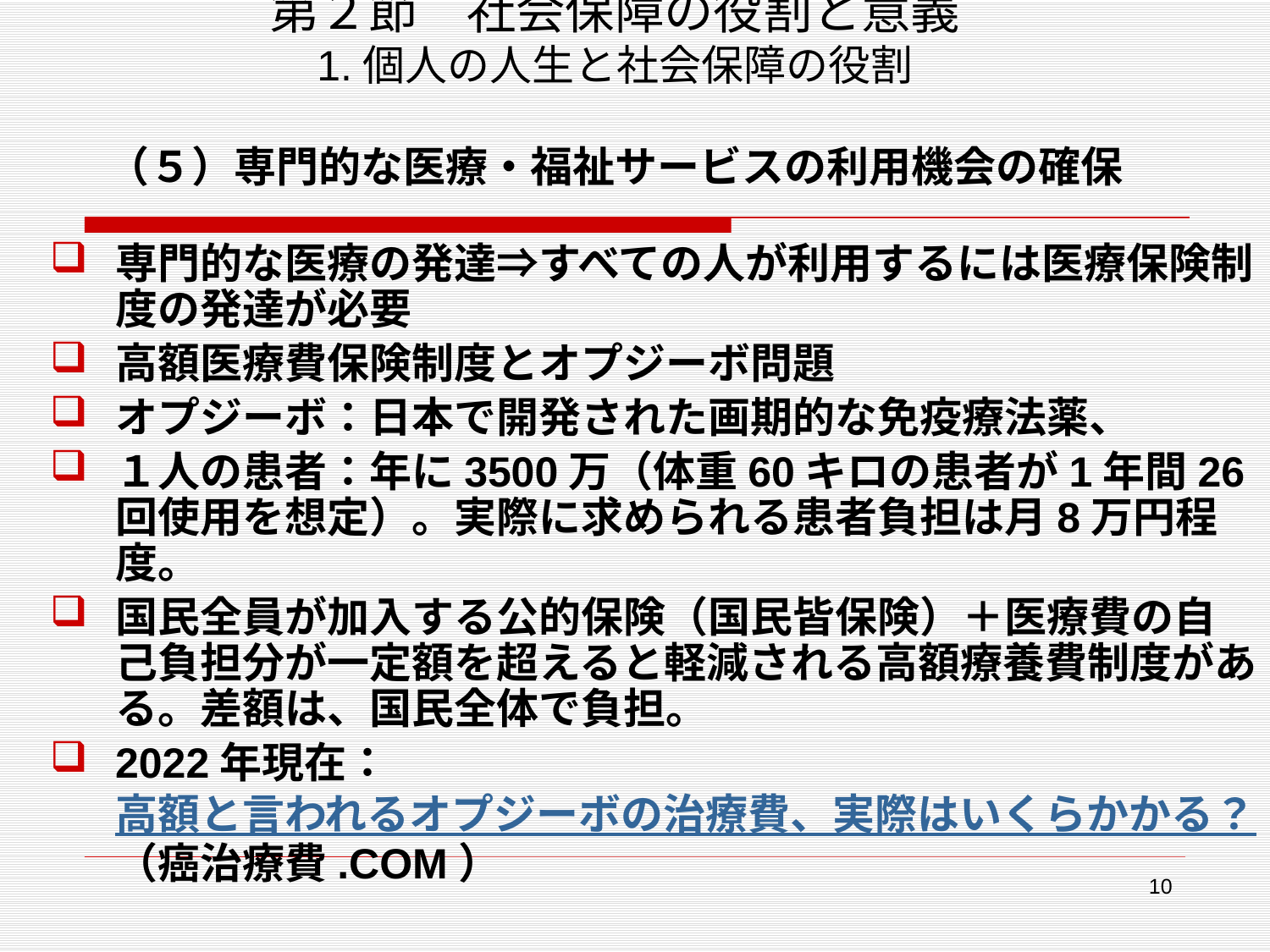

# 第２節　社会保障の役割と意義 1.個人の人生と社会保障の役割 （５）専門的な医療・福祉サービスの利用機会の確保
専門的な医療の発達⇒すべての人が利用するには医療保険制度の発達が必要
高額医療費保険制度とオプジーボ問題
オプジーボ：日本で開発された画期的な免疫療法薬、
１人の患者：年に3500万（体重60キロの患者が1年間26回使用を想定）。実際に求められる患者負担は月8万円程度。
国民全員が加入する公的保険（国民皆保険）＋医療費の自己負担分が一定額を超えると軽減される高額療養費制度がある。差額は、国民全体で負担。
2022年現在：高額と言われるオプジーボの治療費、実際はいくらかかる？（癌治療費.COM）
10